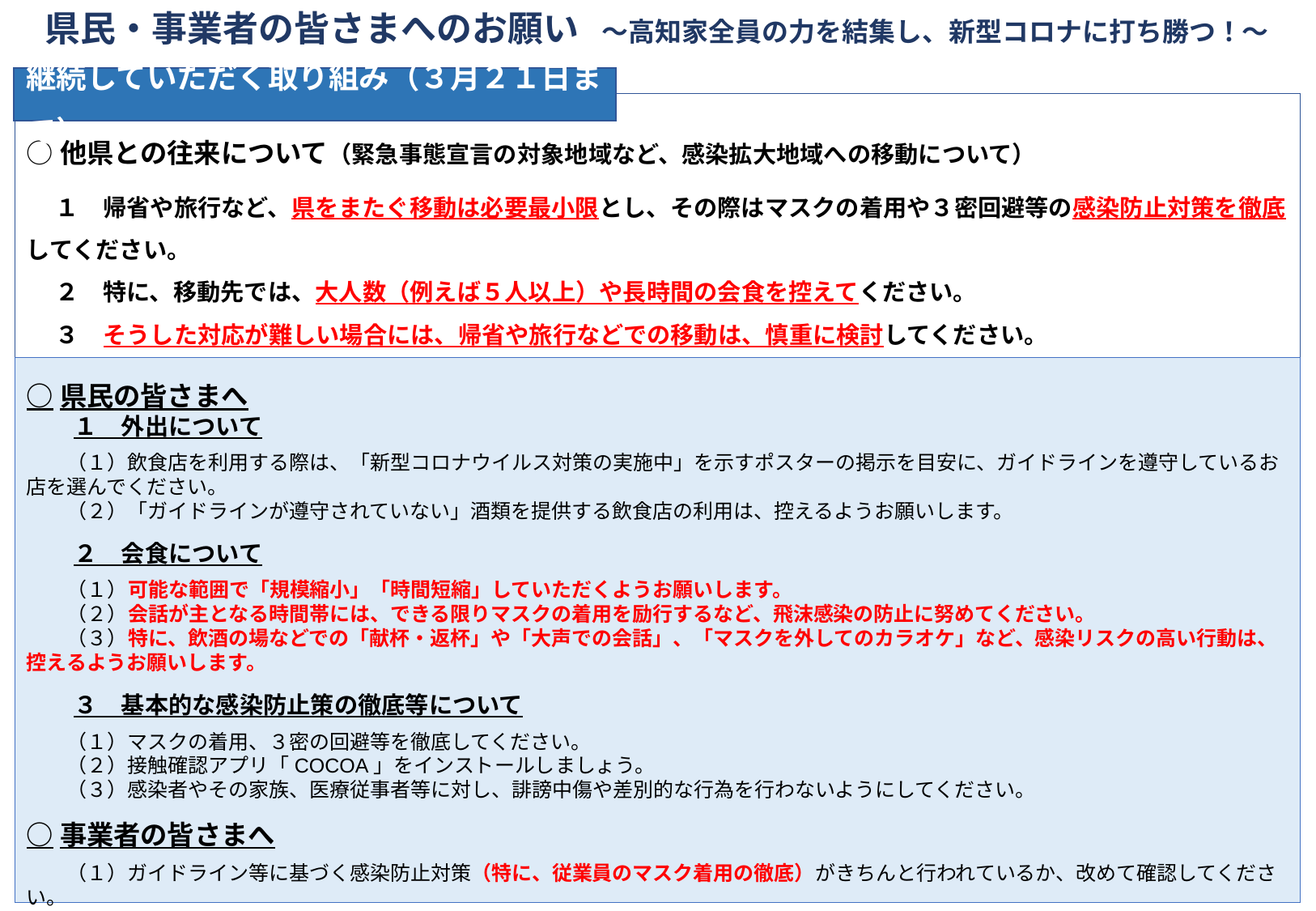

県民・事業者の皆さまへのお願い　～高知家全員の力を結集し、新型コロナに打ち勝つ！～
継続していただく取り組み（３月２１日まで）

○他県との往来について（緊急事態宣言の対象地域など、感染拡大地域への移動について）

　 １　帰省や旅行など、県をまたぐ移動は必要最小限とし、その際はマスクの着用や３密回避等の感染防止対策を徹底してください。
　 ２　特に、移動先では、大人数（例えば５人以上）や長時間の会食を控えてください。
　 ３　そうした対応が難しい場合には、帰省や旅行などでの移動は、慎重に検討してください。
　 ４　発熱などの症状がある方や体調の悪い方は、帰省や旅行を控えてください。
○県民の皆さまへ
　　１　外出について

　　（１）飲食店を利用する際は、「新型コロナウイルス対策の実施中」を示すポスターの掲示を目安に、ガイドラインを遵守しているお店を選んでください。
　　（２）「ガイドラインが遵守されていない」酒類を提供する飲食店の利用は、控えるようお願いします。

　　２　会食について

　　（１）可能な範囲で「規模縮小」「時間短縮」していただくようお願いします。
　　（２）会話が主となる時間帯には、できる限りマスクの着用を励行するなど、飛沫感染の防止に努めてください。
　　（３）特に、飲酒の場などでの「献杯・返杯」や「大声での会話」、「マスクを外してのカラオケ」など、感染リスクの高い行動は、控えるようお願いします。

　　３　基本的な感染防止策の徹底等について

　　（１）マスクの着用、３密の回避等を徹底してください。
　　（２）接触確認アプリ「COCOA」をインストールしましょう。
　　（３）感染者やその家族、医療従事者等に対し、誹謗中傷や差別的な行為を行わないようにしてください。

○事業者の皆さまへ

　　（１）ガイドライン等に基づく感染防止対策（特に、従業員のマスク着用の徹底）がきちんと行われているか、改めて確認してください。
　　（２）特に、酒類を提供する飲食店の皆さまは、ガイドラインの遵守をお願いします。
　　（３）感染防止対策が不十分な場合には、対策の徹底をお願いします。